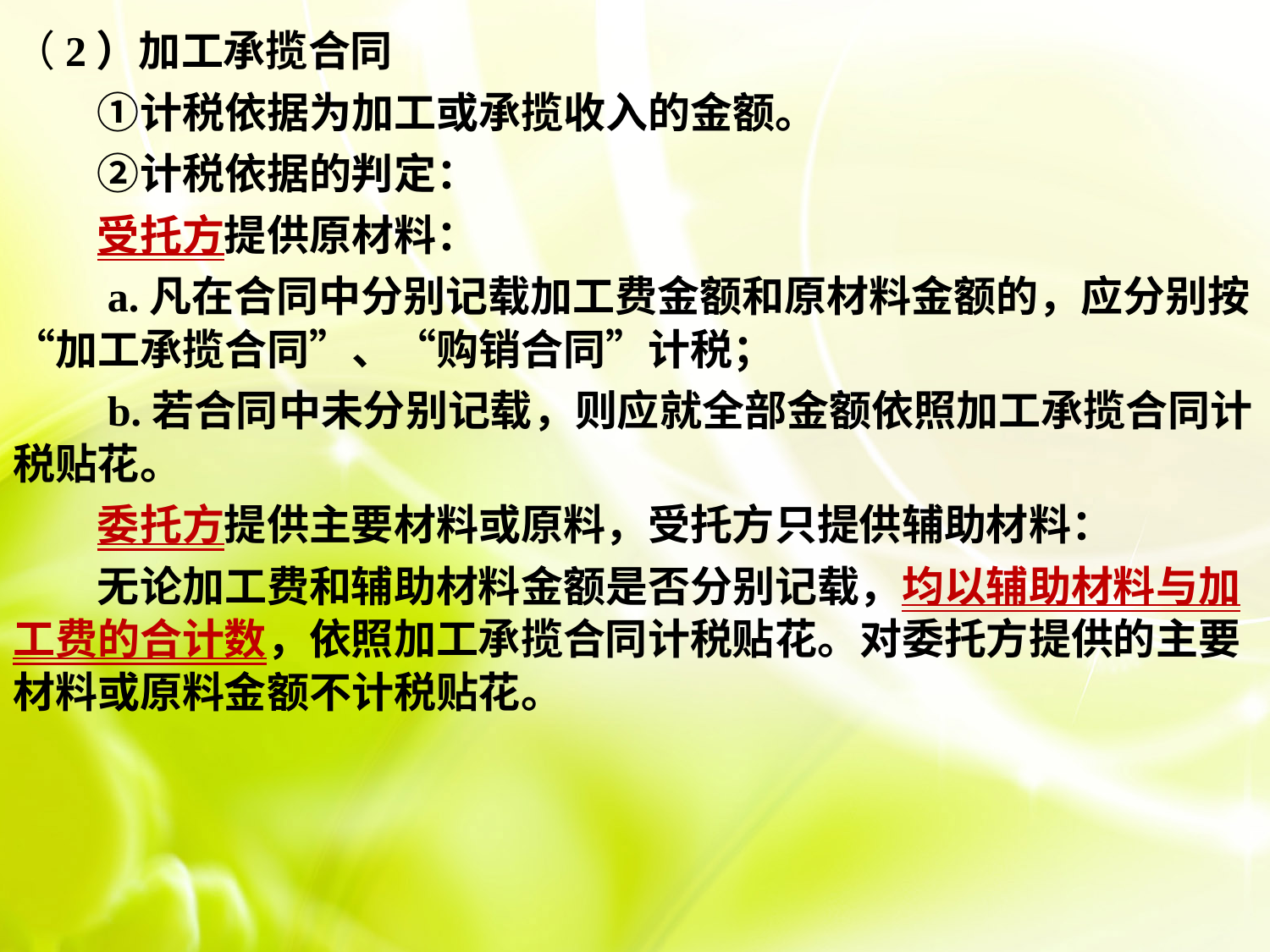

（2）加工承揽合同
　　①计税依据为加工或承揽收入的金额。
　　②计税依据的判定：
　　受托方提供原材料：
　　a.凡在合同中分别记载加工费金额和原材料金额的，应分别按“加工承揽合同”、“购销合同”计税；
　　b.若合同中未分别记载，则应就全部金额依照加工承揽合同计税贴花。
　　委托方提供主要材料或原料，受托方只提供辅助材料：
　　无论加工费和辅助材料金额是否分别记载，均以辅助材料与加工费的合计数，依照加工承揽合同计税贴花。对委托方提供的主要材料或原料金额不计税贴花。